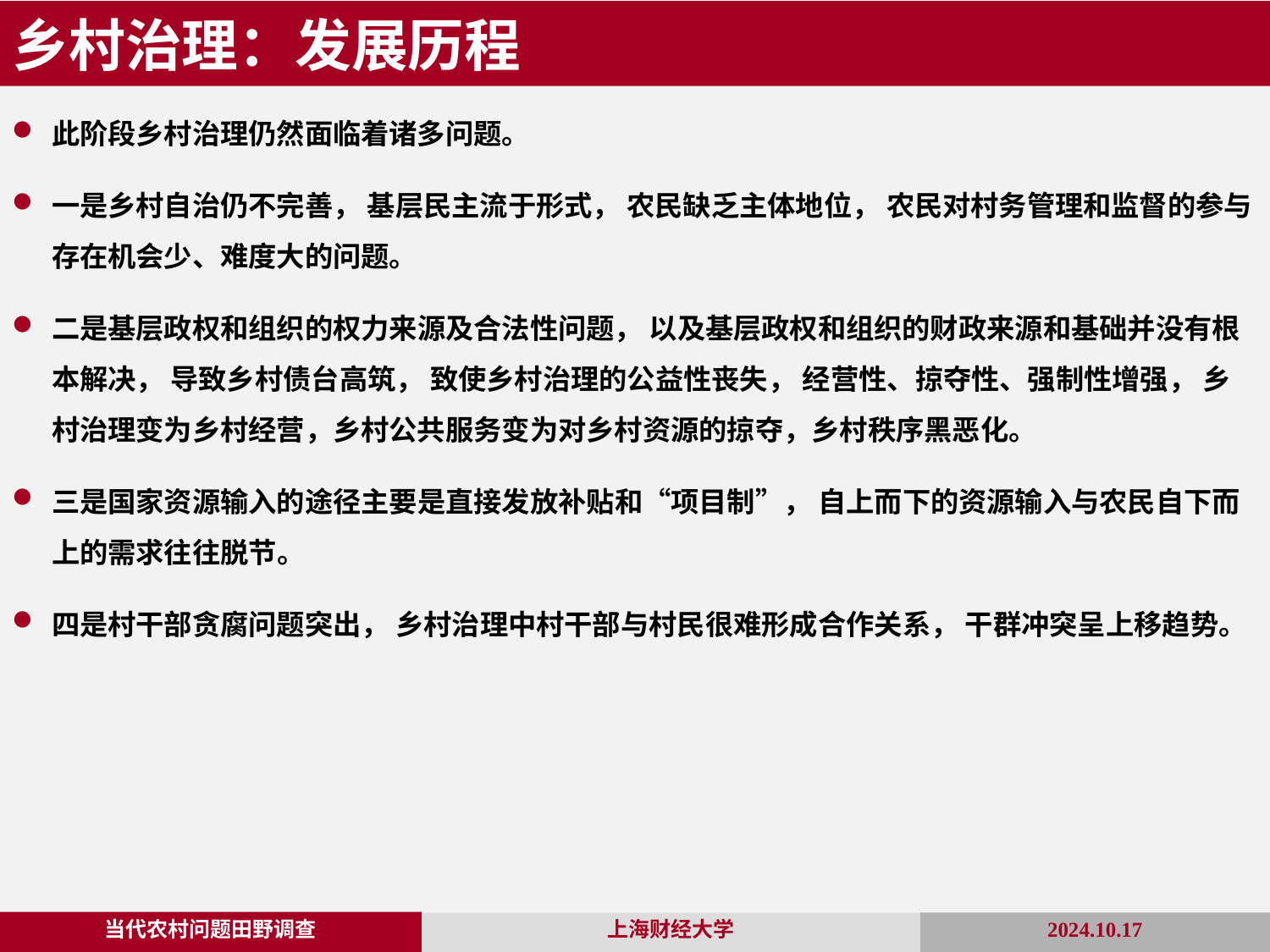

乡村治理：发展历程
此阶段乡村治理仍然面临着诸多问题。
一是乡村自治仍不完善， 基层民主流于形式， 农民缺乏主体地位， 农民对村务管理和监督的参与存在机会少、难度大的问题。
二是基层政权和组织的权力来源及合法性问题， 以及基层政权和组织的财政来源和基础并没有根本解决， 导致乡村债台高筑， 致使乡村治理的公益性丧失， 经营性、掠夺性、强制性增强， 乡村治理变为乡村经营，乡村公共服务变为对乡村资源的掠夺，乡村秩序黑恶化。
三是国家资源输入的途径主要是直接发放补贴和“项目制”， 自上而下的资源输入与农民自下而上的需求往往脱节。
四是村干部贪腐问题突出， 乡村治理中村干部与村民很难形成合作关系， 干群冲突呈上移趋势。
当代农村问题田野调查
2024.10.17
上海财经大学